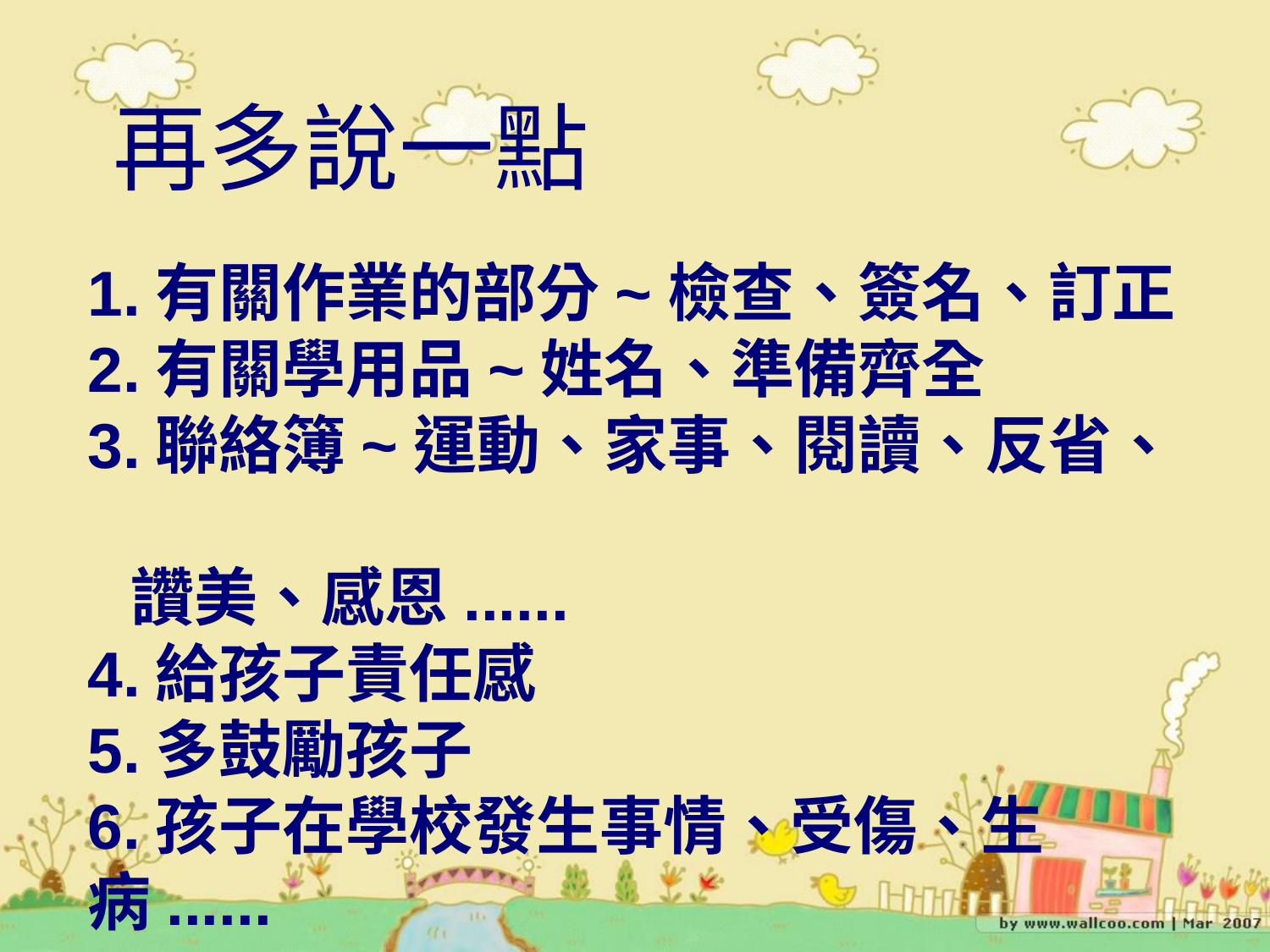

再多說一點
# 1.有關作業的部分~檢查、簽名、訂正 2.有關學用品~姓名、準備齊全 3.聯絡簿~運動、家事、閱讀、反省、 讚美、感恩...... 4.給孩子責任感 5.多鼓勵孩子 6.孩子在學校發生事情、受傷、生病......